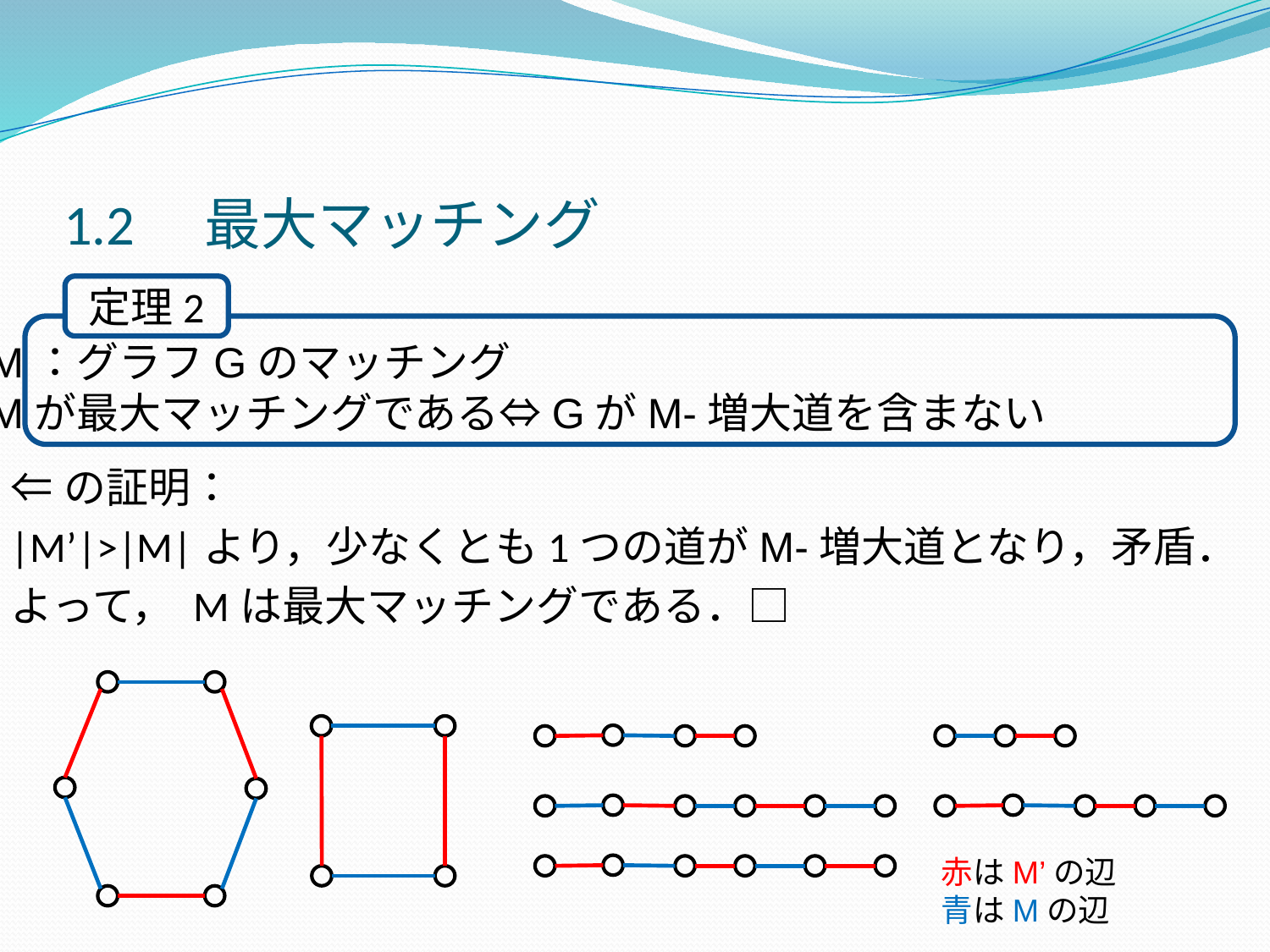

1.2　最大マッチング
定理2

⇐の証明：
|M’|>|M|より，少なくとも1つの道がM-増大道となり，矛盾．
よって， Mは最大マッチングである．□

M：グラフGのマッチング
Mが最大マッチングである⇔GがM-増大道を含まない

赤はM’の辺
青はMの辺